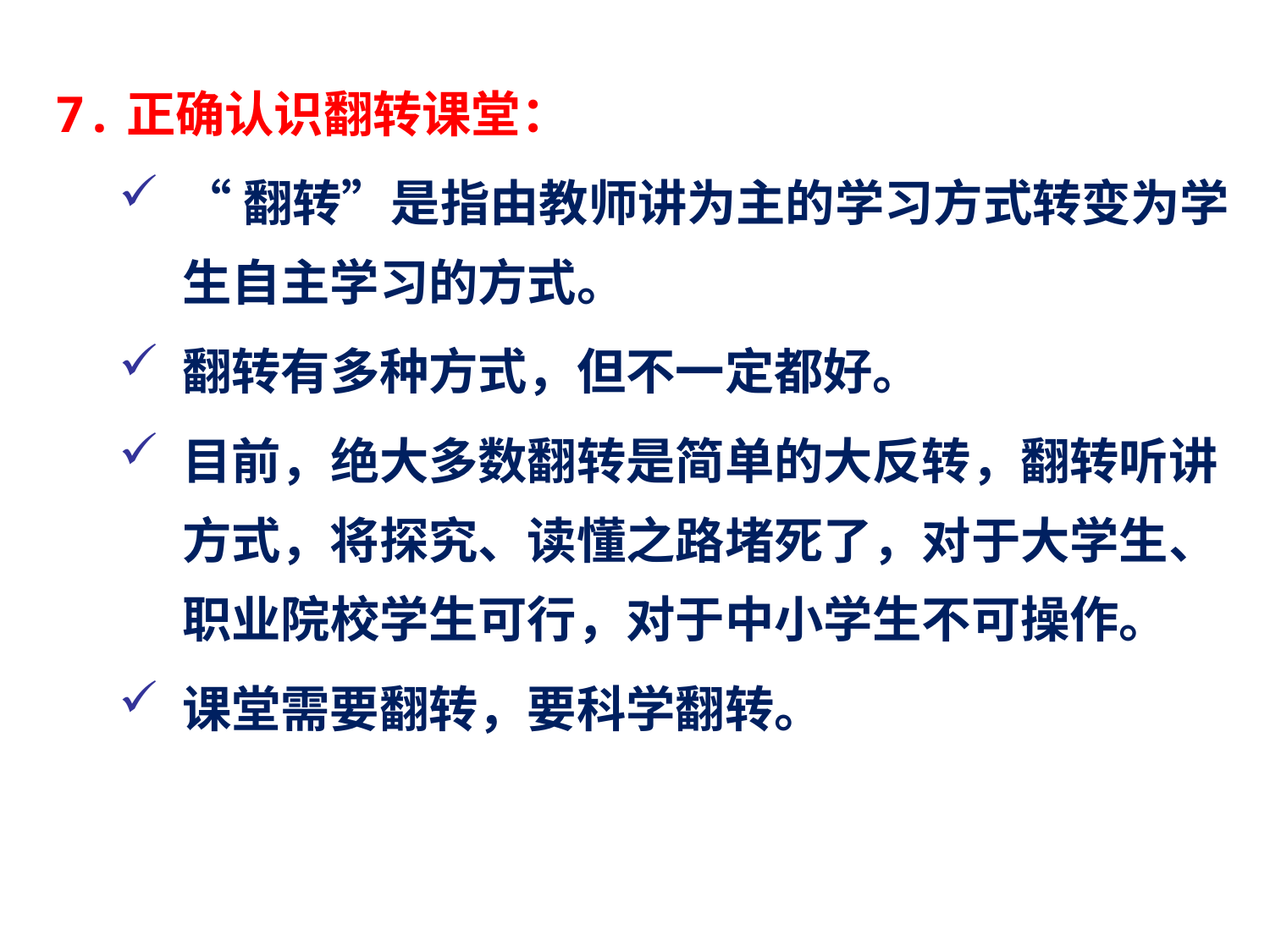

7.正确认识翻转课堂：
“翻转”是指由教师讲为主的学习方式转变为学生自主学习的方式。
翻转有多种方式，但不一定都好。
目前，绝大多数翻转是简单的大反转，翻转听讲方式，将探究、读懂之路堵死了，对于大学生、职业院校学生可行，对于中小学生不可操作。
课堂需要翻转，要科学翻转。